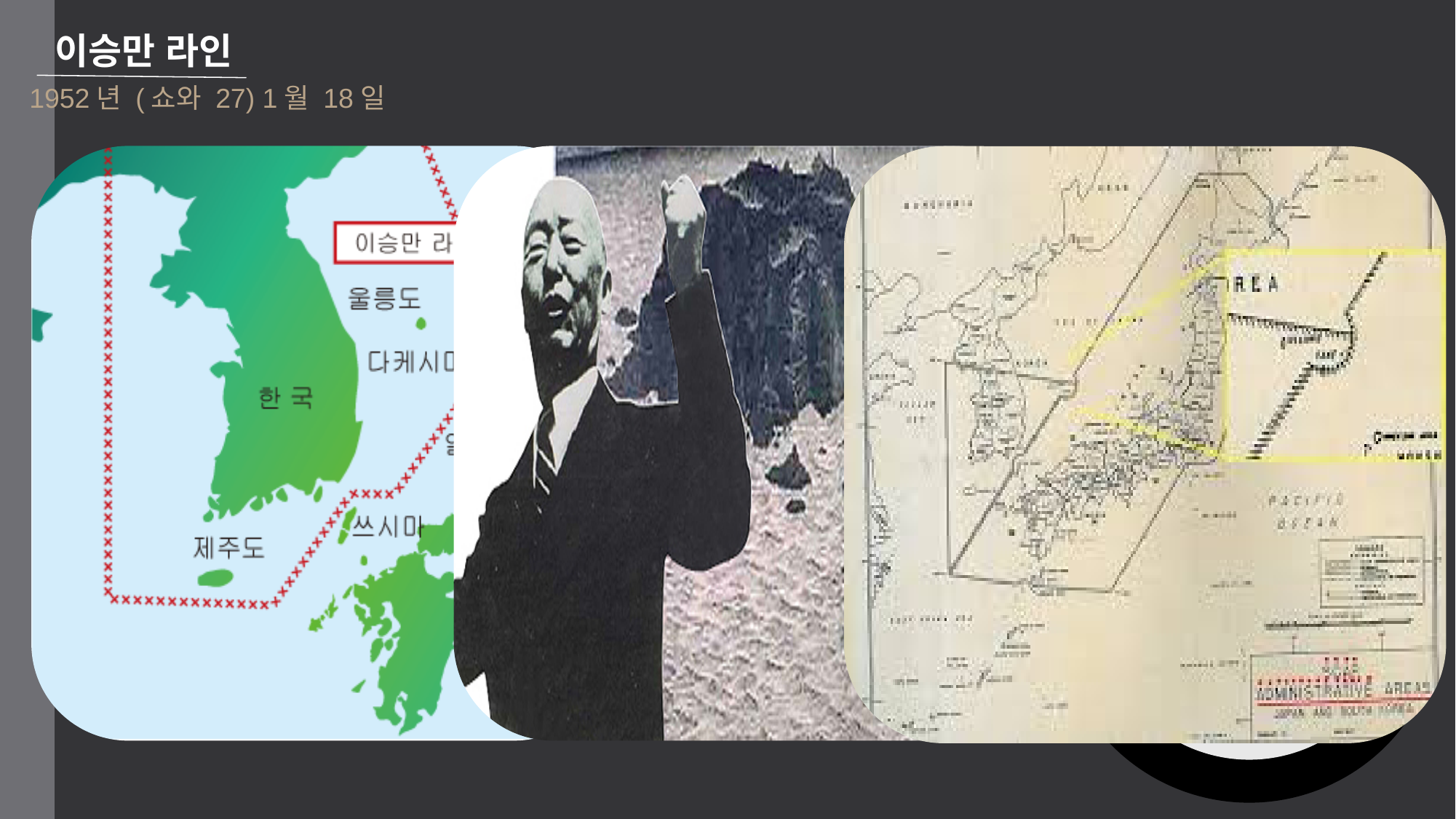

이승만 라인
1952년 (쇼와 27) 1월 18일